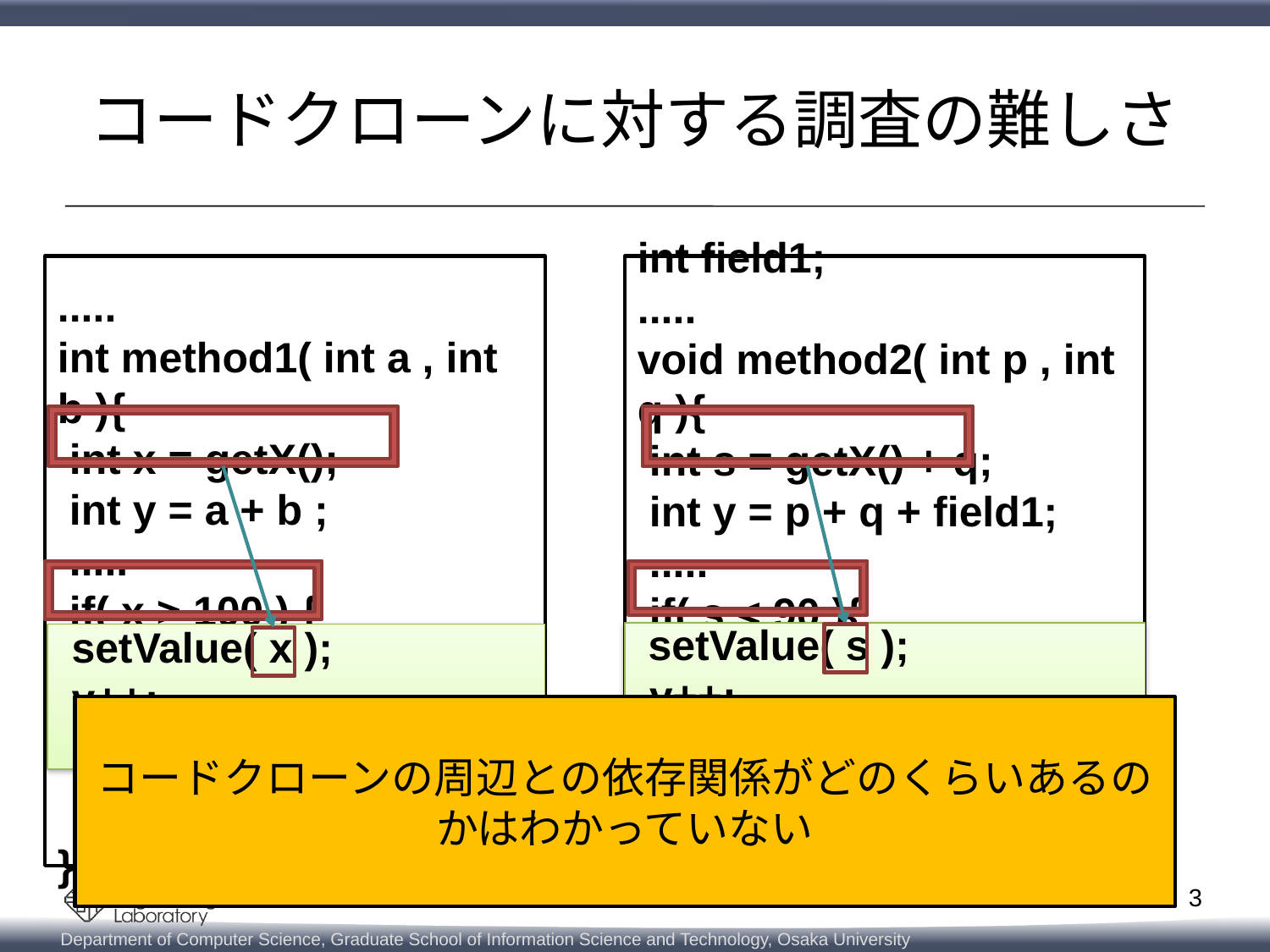

# コードクローンに対する調査の難しさ

.....
int method1( int a , int b ){
 int x = getX();
 int y = a + b ;
 .....
 if( x > 100 ) {

　}
}
int field1;
.....
void method2( int p , int q ){
 int s = getX() + q;
 int y = p + q + field1;
 .....
 if( s < 90 ){

 }
}

 setValue( s );
 y++;
 call();

 setValue( x );
 y++;
 call();

コードクローンの周辺との依存関係がどのくらいあるのかはわかっていない
3